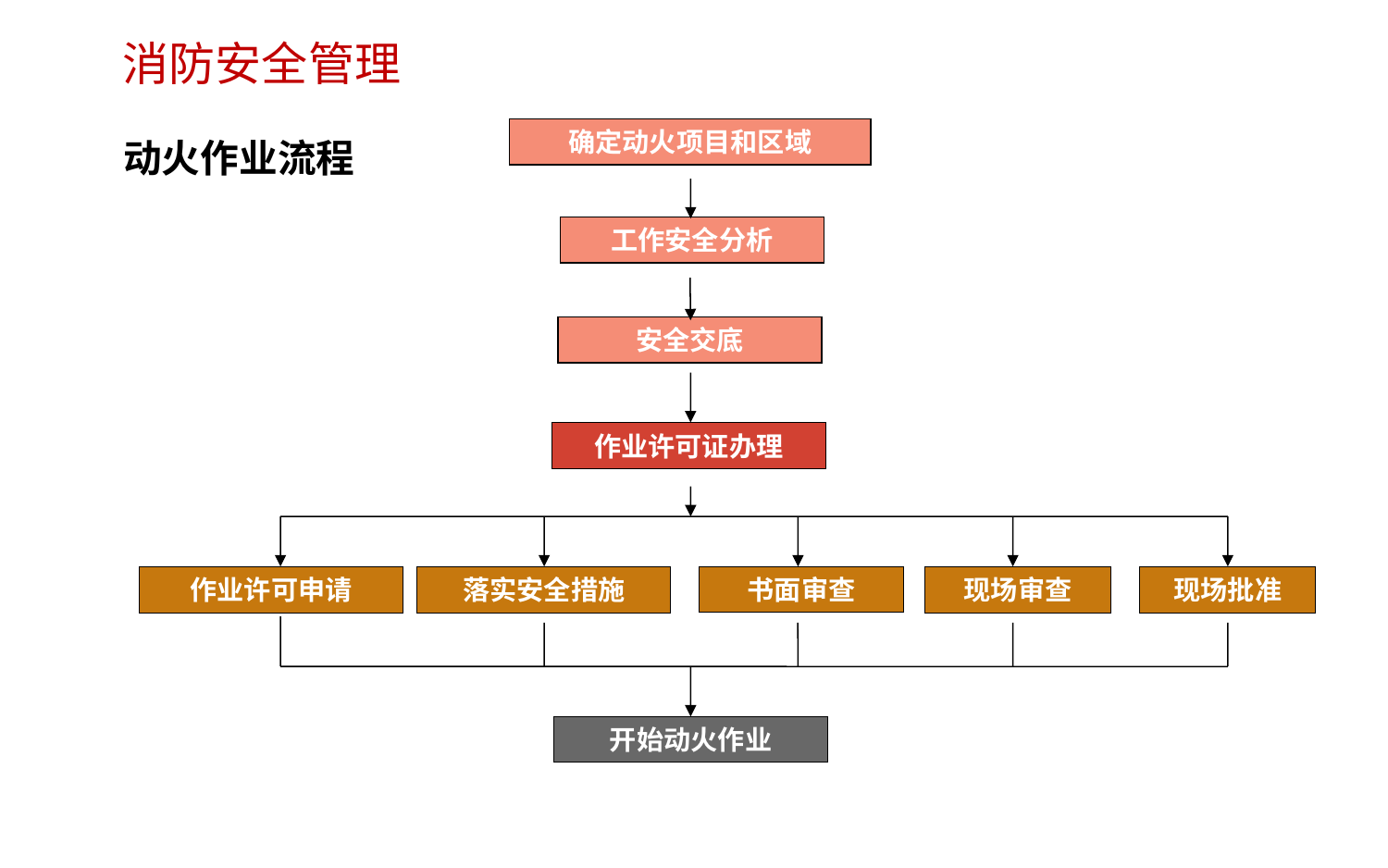

消防安全管理
动火作业流程
确定动火项目和区域

工作安全分析

安全交底

作业许可证办理

书面审查
落实安全措施
现场批准
作业许可申请
现场审查

开始动火作业